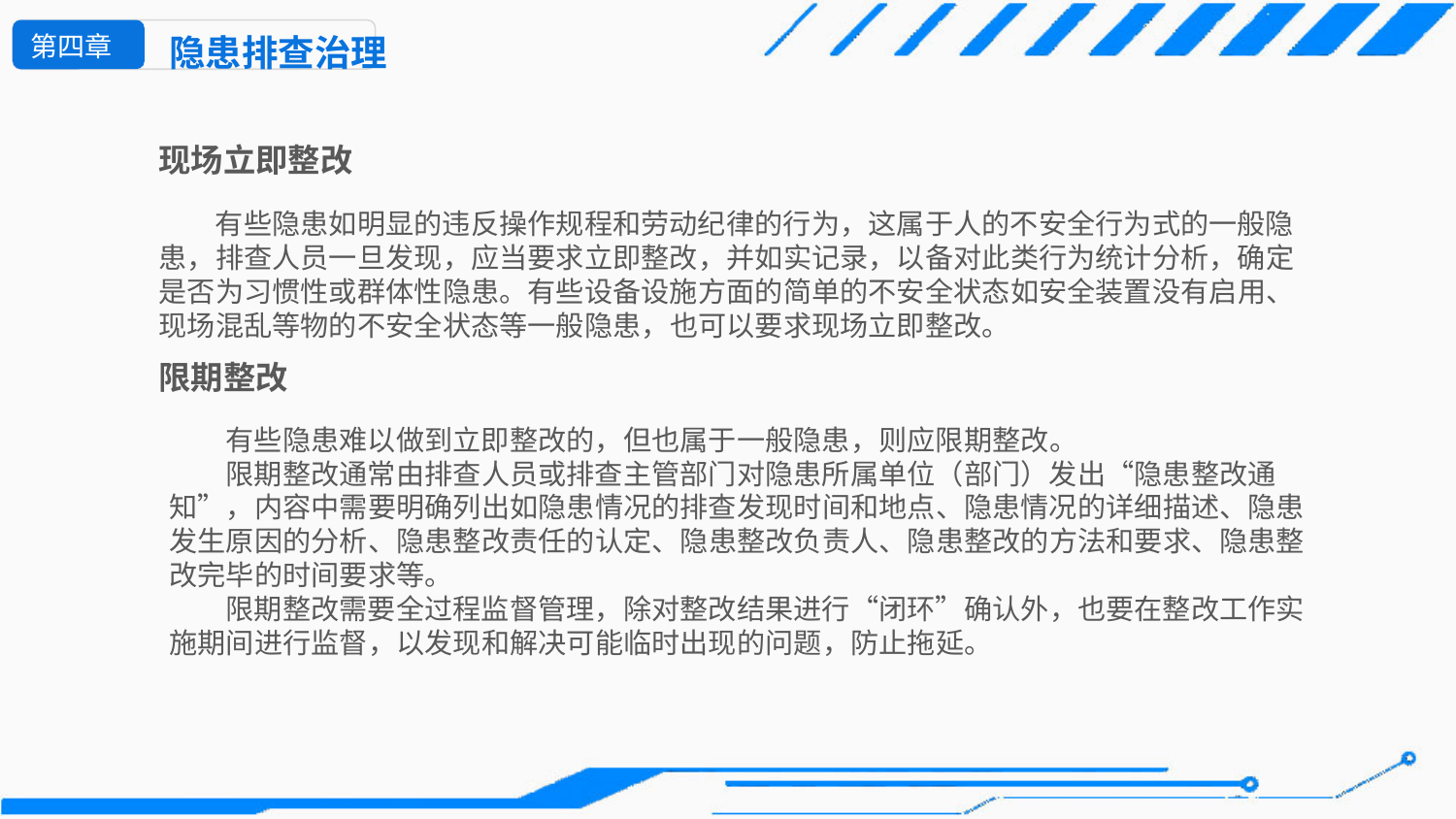

第四章
隐患排查治理
现场立即整改
有些隐患如明显的违反操作规程和劳动纪律的行为，这属于人的不安全行为式的一般隐患，排查人员一旦发现，应当要求立即整改，并如实记录，以备对此类行为统计分析，确定是否为习惯性或群体性隐患。有些设备设施方面的简单的不安全状态如安全装置没有启用、现场混乱等物的不安全状态等一般隐患，也可以要求现场立即整改。
限期整改
有些隐患难以做到立即整改的，但也属于一般隐患，则应限期整改。
限期整改通常由排查人员或排查主管部门对隐患所属单位（部门）发出“隐患整改通知”，内容中需要明确列出如隐患情况的排查发现时间和地点、隐患情况的详细描述、隐患发生原因的分析、隐患整改责任的认定、隐患整改负责人、隐患整改的方法和要求、隐患整改完毕的时间要求等。
限期整改需要全过程监督管理，除对整改结果进行“闭环”确认外，也要在整改工作实施期间进行监督，以发现和解决可能临时出现的问题，防止拖延。